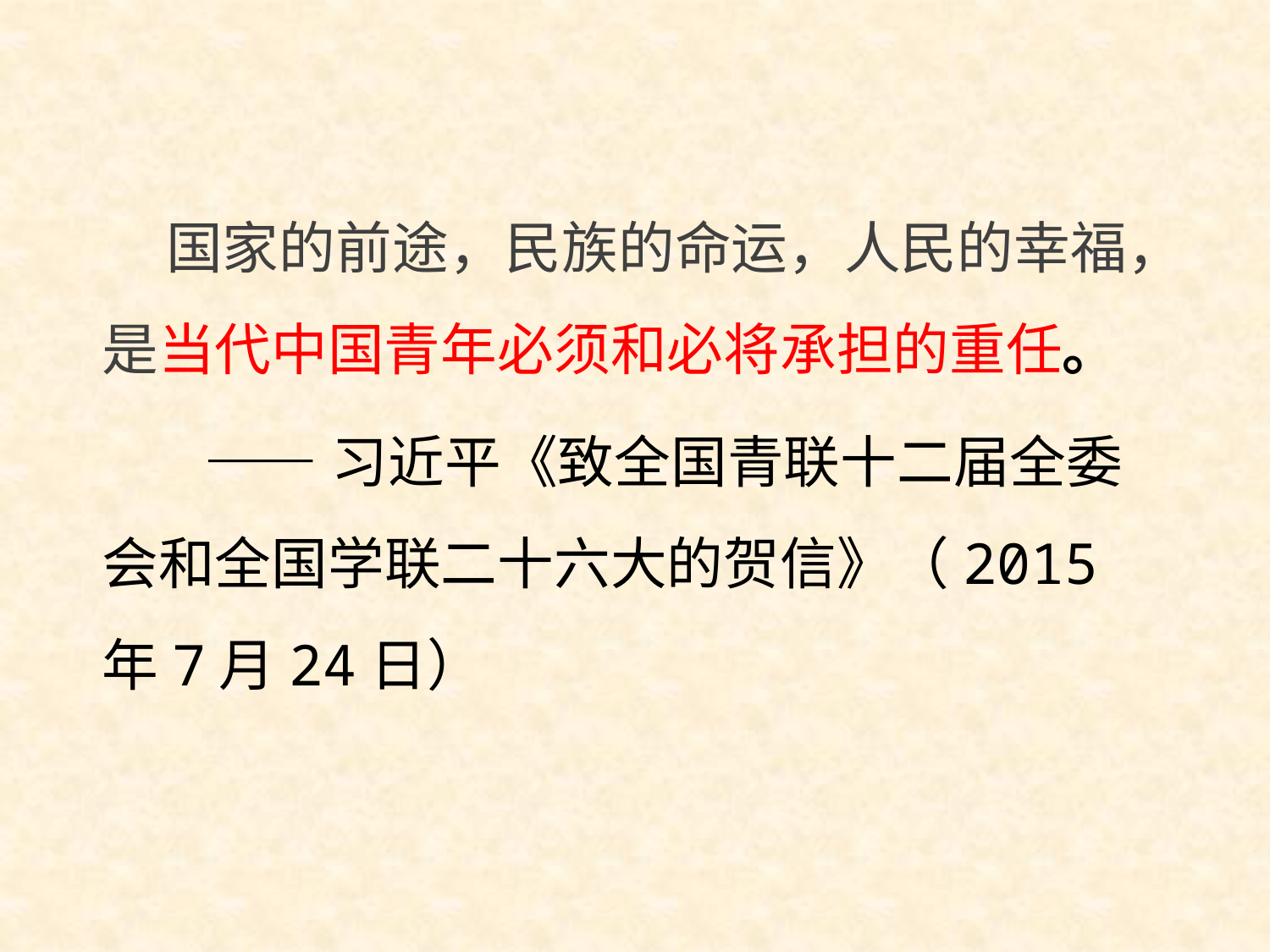

国家的前途，民族的命运，人民的幸福，是当代中国青年必须和必将承担的重任。
        ——习近平《致全国青联十二届全委会和全国学联二十六大的贺信》（2015年7月24日）
113